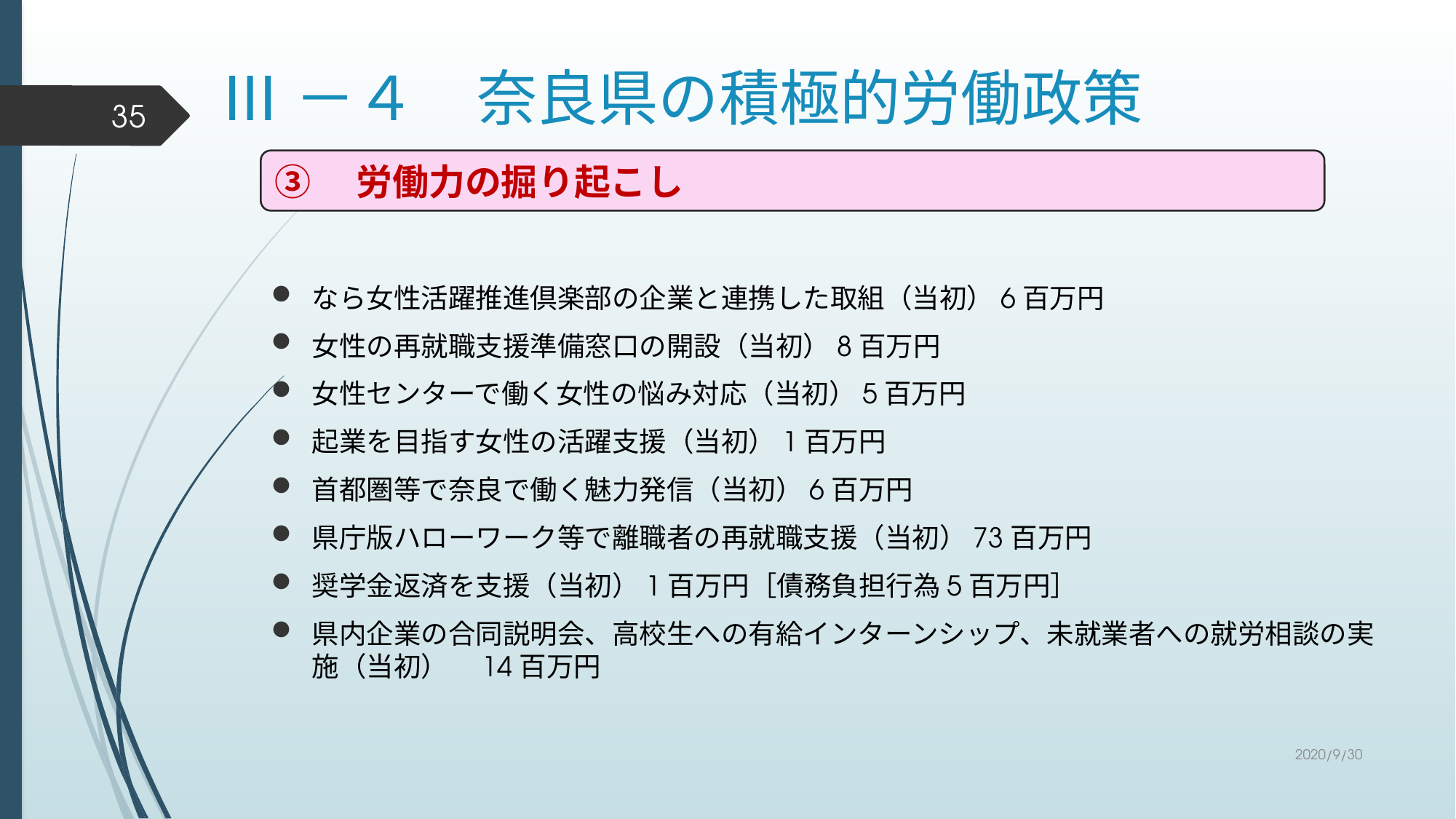

Ⅲ－４　奈良県の積極的労働政策
35
③　労働力の掘り起こし
なら女性活躍推進倶楽部の企業と連携した取組（当初）6百万円
女性の再就職支援準備窓口の開設（当初）8百万円
女性センターで働く女性の悩み対応（当初）5百万円
起業を目指す女性の活躍支援（当初）1百万円
首都圏等で奈良で働く魅力発信（当初）6百万円
県庁版ハローワーク等で離職者の再就職支援（当初）73百万円
奨学金返済を支援（当初）1百万円［債務負担行為5百万円］
県内企業の合同説明会、高校生への有給インターンシップ、未就業者への就労相談の実施（当初）　14百万円

2020/9/30